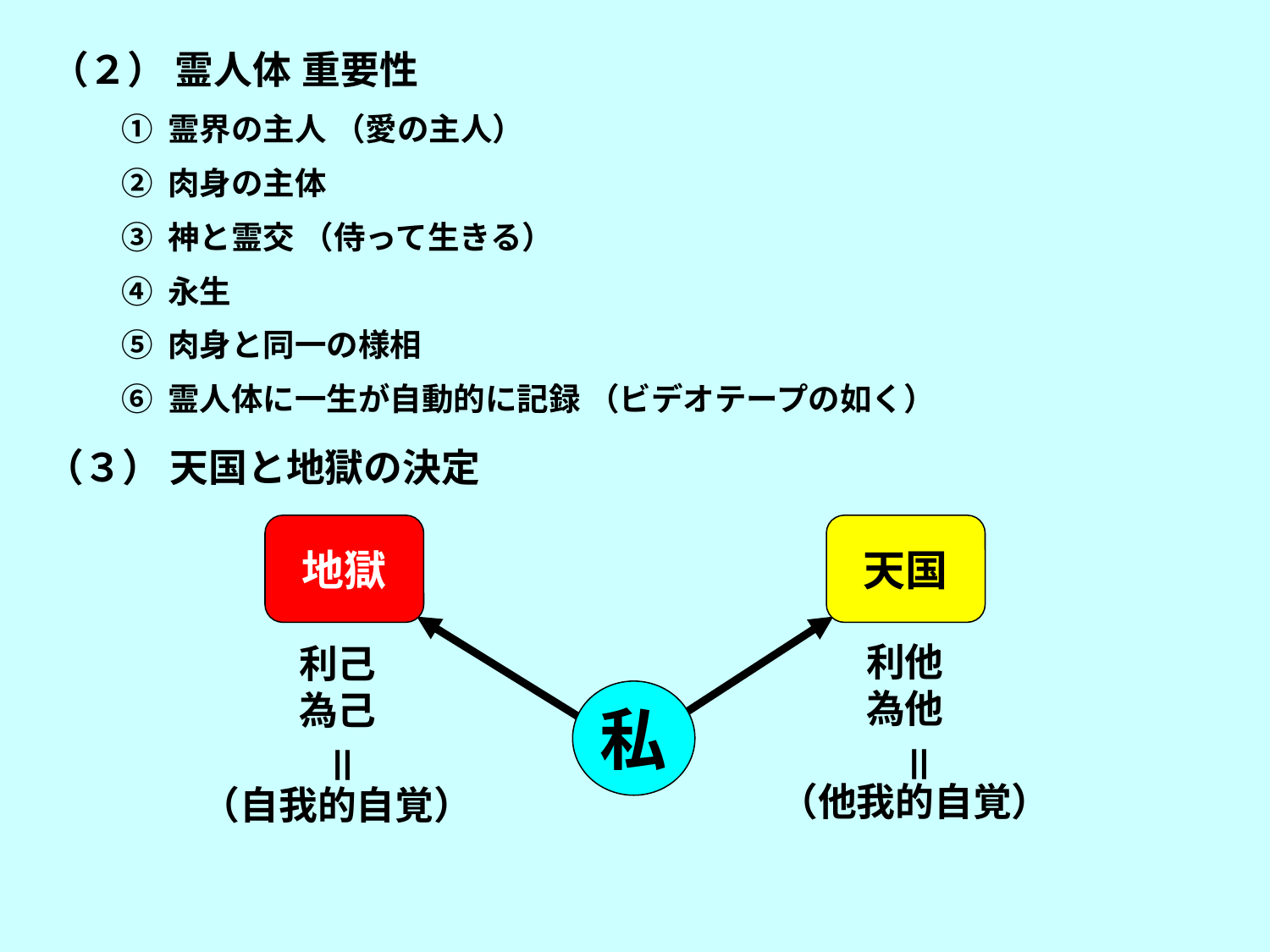

（２） 霊人体 重要性
① 霊界の主人 （愛の主人）
② 肉身の主体
③ 神と霊交 （侍って生きる）
④ 永生
⑤ 肉身と同一の様相
⑥ 霊人体に一生が自動的に記録 （ビデオテープの如く）
（３） 天国と地獄の決定
地獄
天国

利他
為他
利己
為己
私
＝
＝
（他我的自覚）
（自我的自覚）